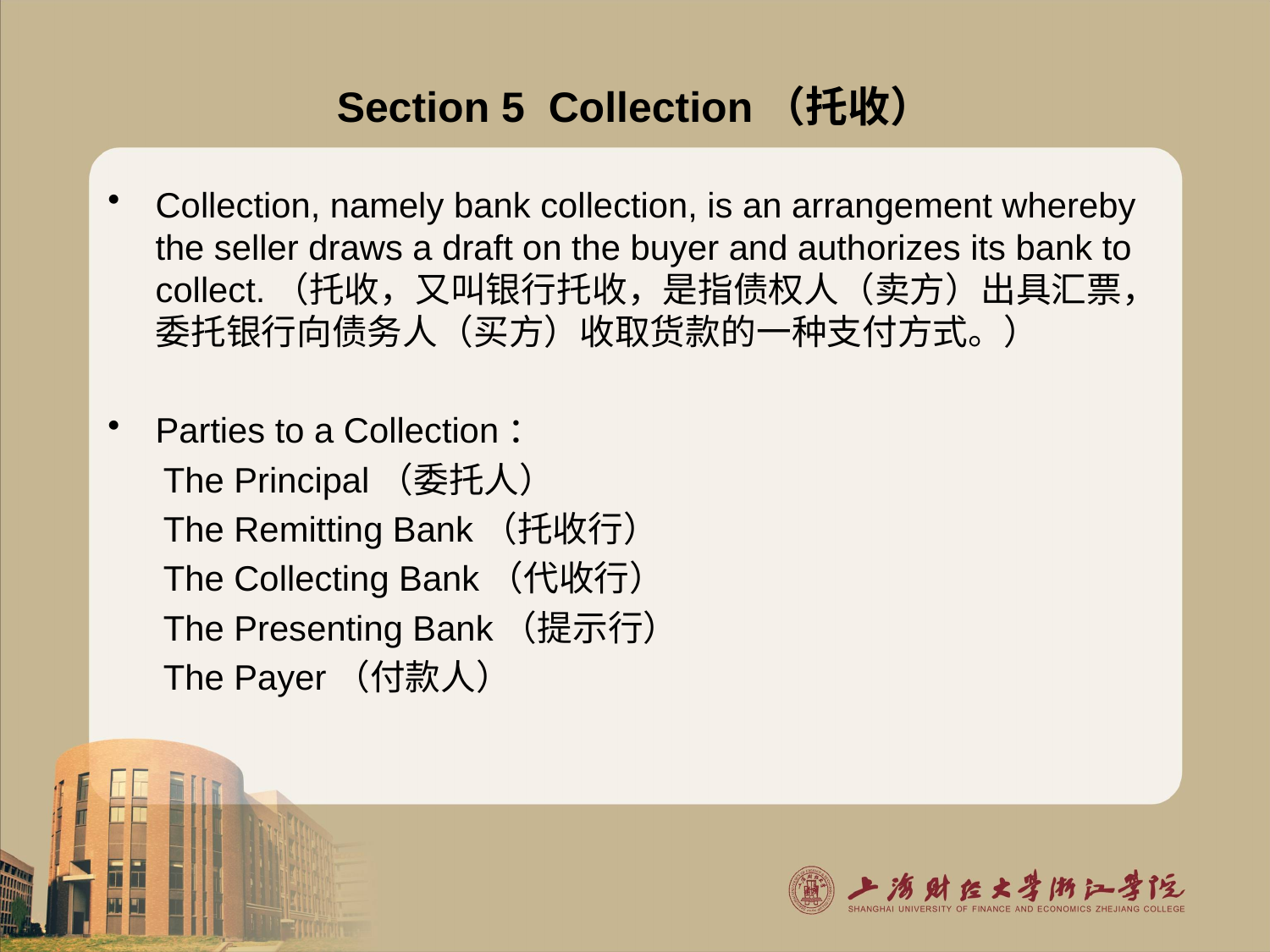

# Section 5  Collection（托收）
Collection, namely bank collection, is an arrangement whereby the seller draws a draft on the buyer and authorizes its bank to collect.（托收，又叫银行托收，是指债权人（卖方）出具汇票，委托银行向债务人（买方）收取货款的一种支付方式。）

Parties to a Collection：
The Principal（委托人）
The Remitting Bank（托收行）
The Collecting Bank（代收行）
The Presenting Bank（提示行）
The Payer（付款人）